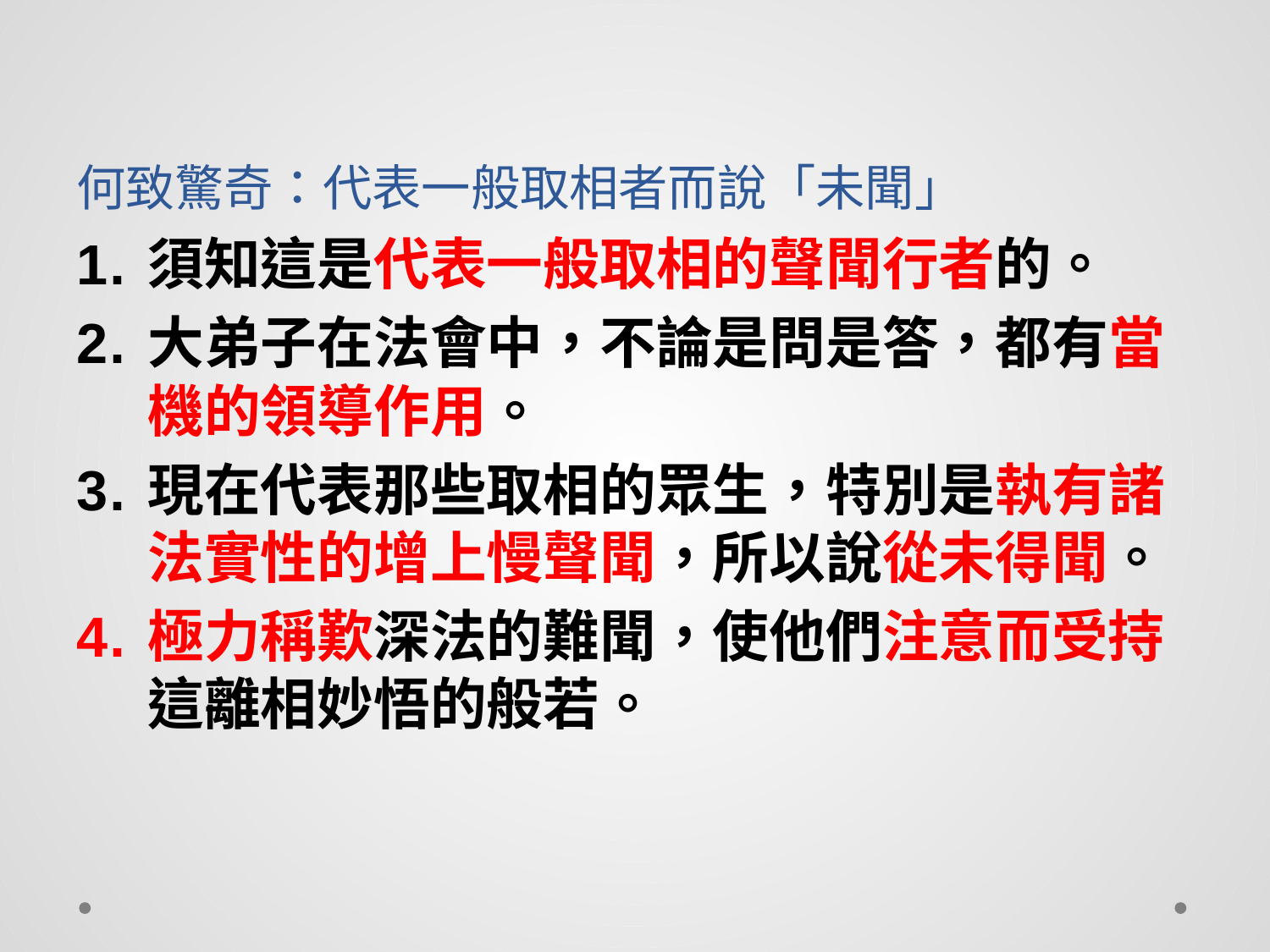

# 何致驚奇：代表一般取相者而說「未聞」
須知這是代表一般取相的聲聞行者的。
大弟子在法會中，不論是問是答，都有當機的領導作用。
現在代表那些取相的眾生，特別是執有諸法實性的增上慢聲聞，所以說從未得聞。
極力稱歎深法的難聞，使他們注意而受持這離相妙悟的般若。